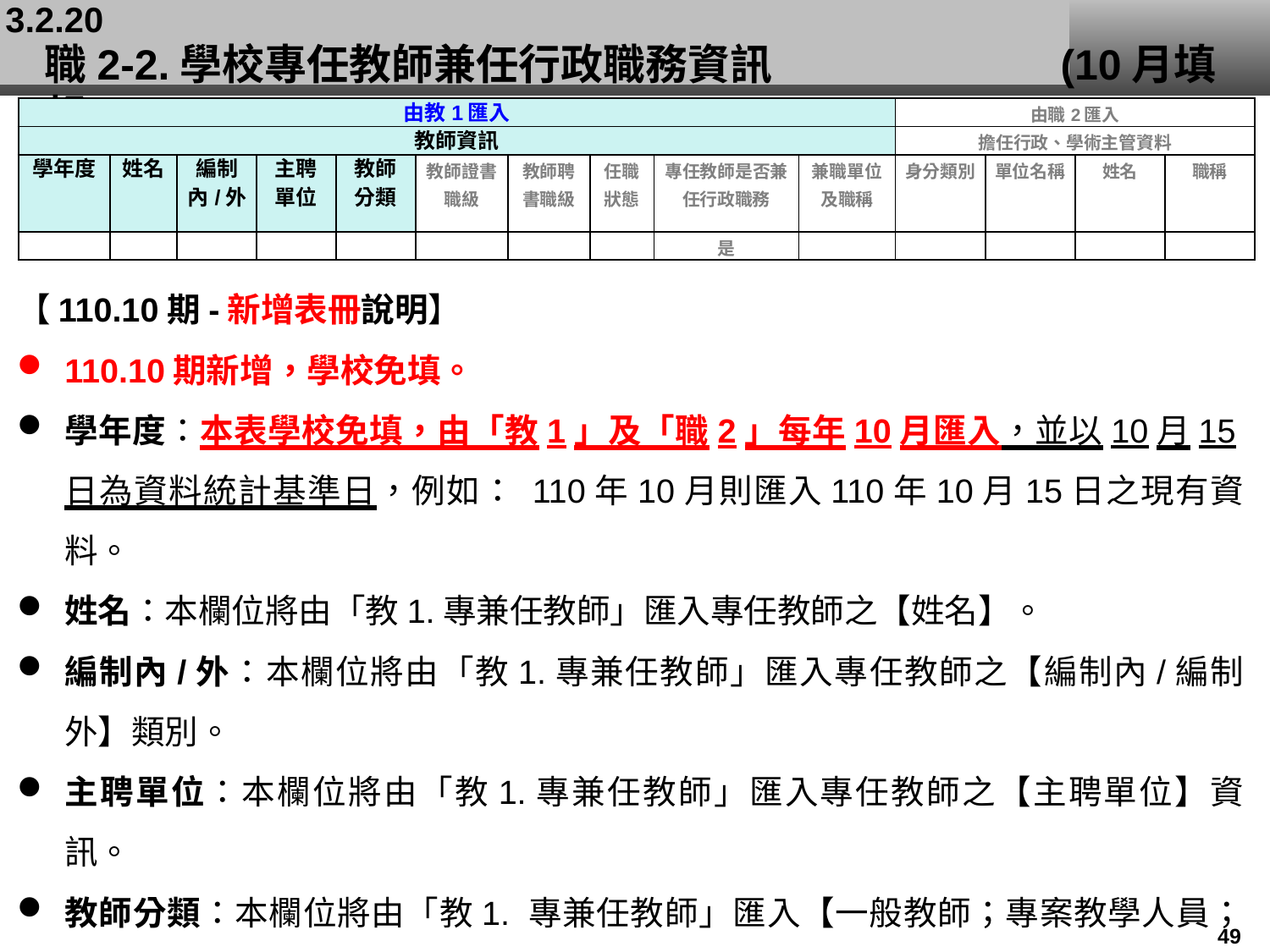

3.2.20
# 職2-2.學校專任教師兼任行政職務資訊		     	(10月填報)
| 由教1匯入 |  |  |  |  |  |  |  |  |  | 由職2匯入 |  |  |  |
| --- | --- | --- | --- | --- | --- | --- | --- | --- | --- | --- | --- | --- | --- |
| 教師資訊 |  |  |  |  |  |  |  |  |  | 擔任行政、學術主管資料 |  |  |  |
| 學年度 | 姓名 | 編制內/外 | 主聘單位 | 教師分類 | 教師證書職級 | 教師聘書職級 | 任職狀態 | 專任教師是否兼任行政職務 | 兼職單位及職稱 | 身分類別 | 單位名稱 | 姓名 | 職稱 |
|  |  |  |  |  |  |  |  | 是 |  |  |  |  |  |
【110.10期-新增表冊說明】
110.10期新增，學校免填。
學年度：本表學校免填，由「教1」及「職2」每年10月匯入，並以10月15日為資料統計基準日，例如： 110年10月則匯入110年10月15日之現有資料。
姓名：本欄位將由「教1.專兼任教師」匯入專任教師之【姓名】。
編制內/外：本欄位將由「教1.專兼任教師」匯入專任教師之【編制內/編制外】類別。
主聘單位：本欄位將由「教1.專兼任教師」匯入專任教師之【主聘單位】資訊。
教師分類：本欄位將由「教1. 專兼任教師」匯入【一般教師；專案教學人員；專業技術人員；軍訓教官；護理教師；運動教練】等教師分類。